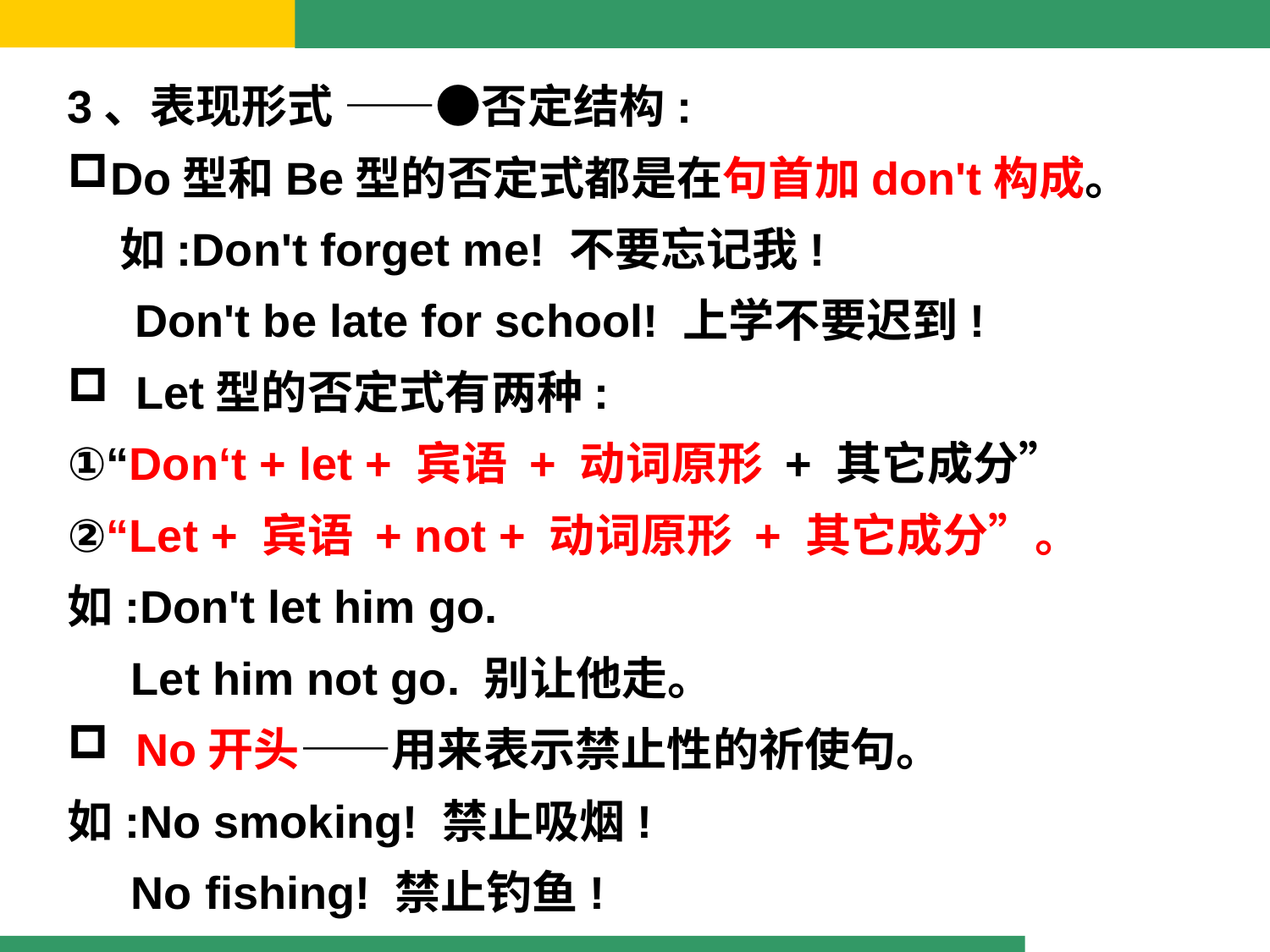

3、表现形式 ——●否定结构:
Do型和Be型的否定式都是在句首加don't构成。
    如:Don't forget me! 不要忘记我!
　 Don't be late for school! 上学不要迟到!
  Let型的否定式有两种:
①“Don‘t + let + 宾语 + 动词原形 + 其它成分”
②“Let + 宾语 + not + 动词原形 + 其它成分”。
如:Don't let him go.
     Let him not go. 别让他走。
  No开头——用来表示禁止性的祈使句。
如:No smoking! 禁止吸烟!
     No fishing! 禁止钓鱼!